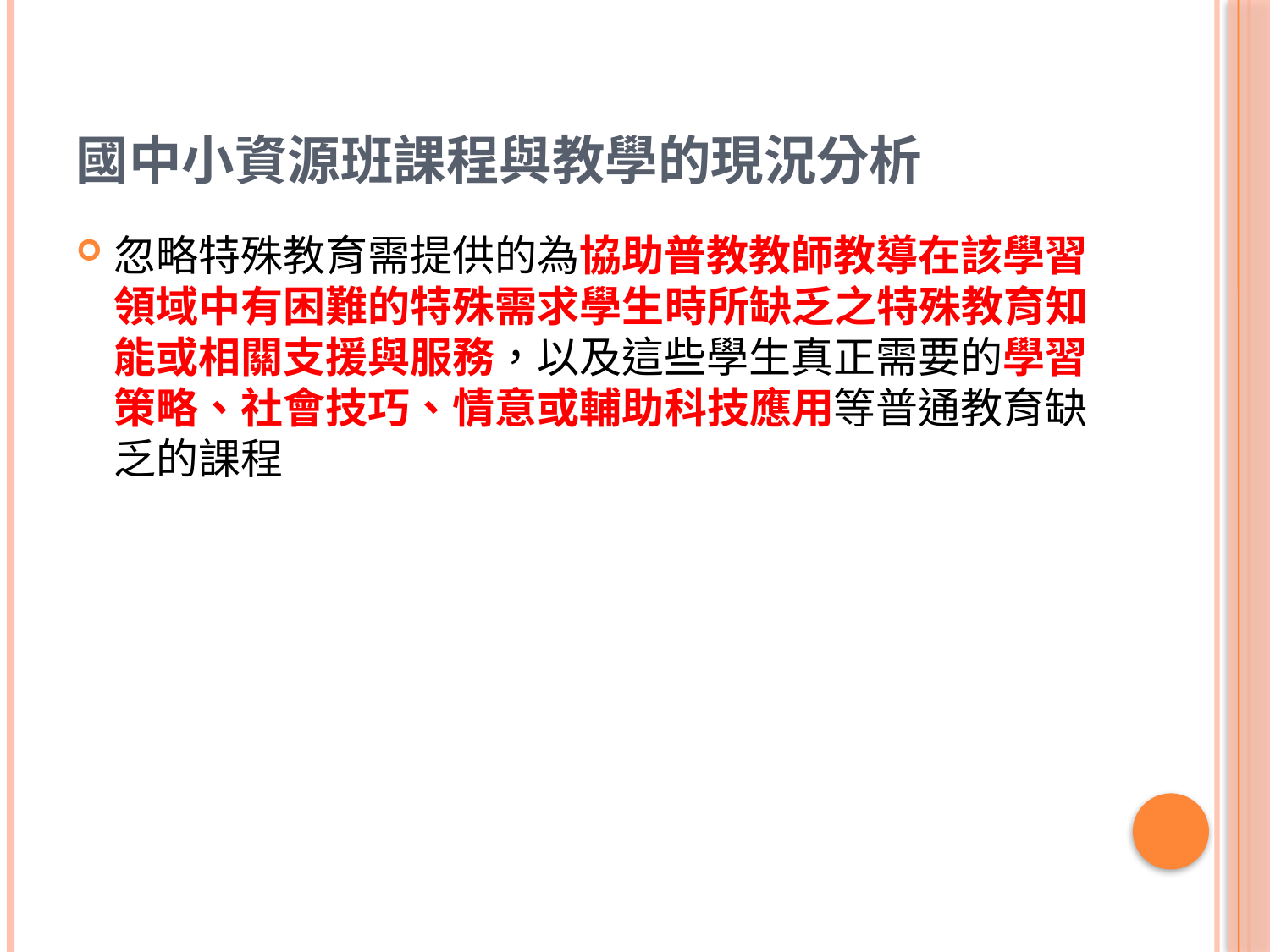

# 國中小資源班課程與教學的現況分析
忽略特殊教育需提供的為協助普教教師教導在該學習領域中有困難的特殊需求學生時所缺乏之特殊教育知能或相關支援與服務，以及這些學生真正需要的學習策略、社會技巧、情意或輔助科技應用等普通教育缺乏的課程